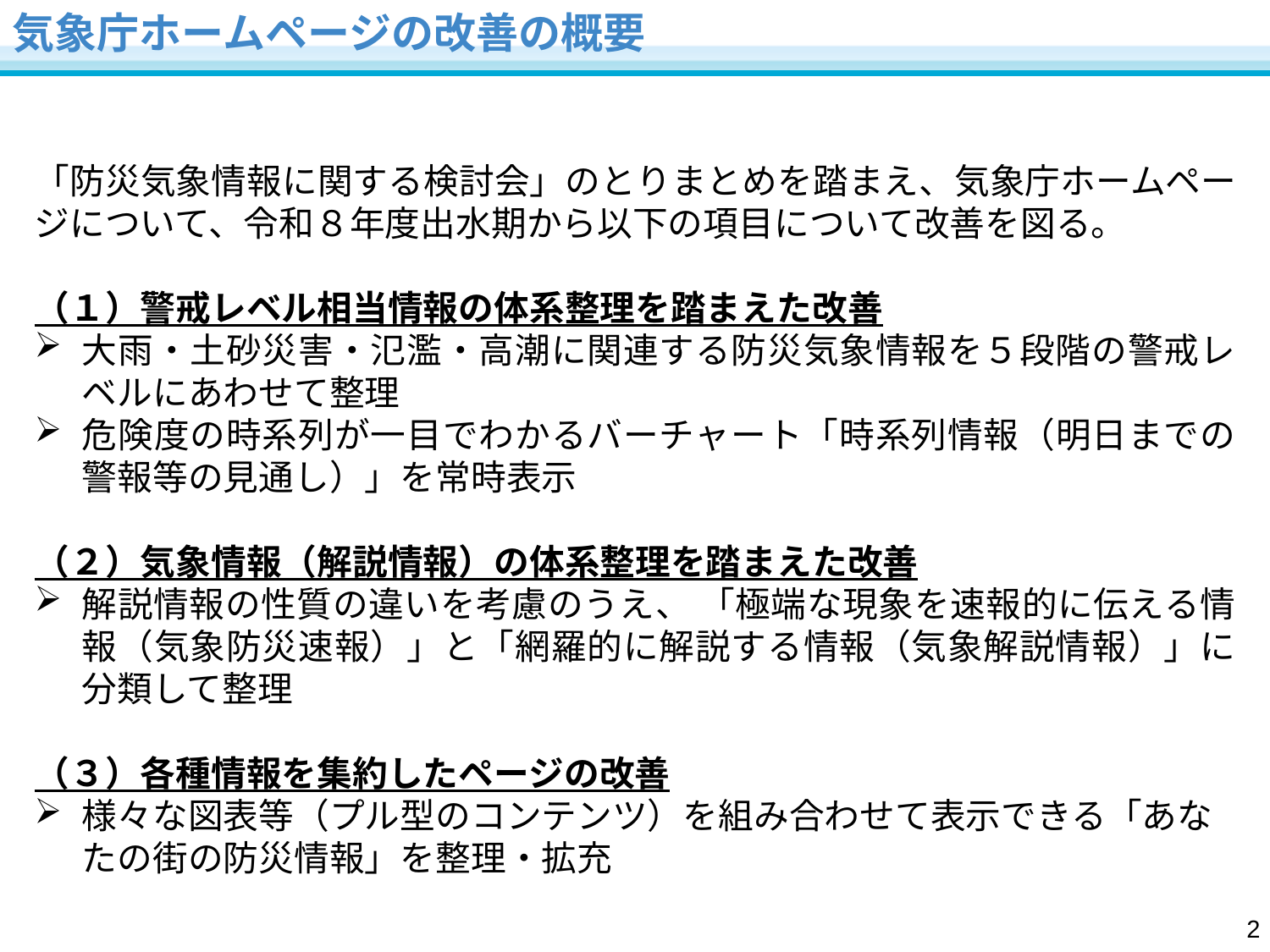

気象庁ホームページの改善の概要
「防災気象情報に関する検討会」のとりまとめを踏まえ、気象庁ホームページについて、令和８年度出水期から以下の項目について改善を図る。

（１）警戒レベル相当情報の体系整理を踏まえた改善
大雨・土砂災害・氾濫・高潮に関連する防災気象情報を５段階の警戒レベルにあわせて整理
危険度の時系列が一目でわかるバーチャート「時系列情報（明日までの警報等の見通し）」を常時表示

（２）気象情報（解説情報）の体系整理を踏まえた改善
解説情報の性質の違いを考慮のうえ、 「極端な現象を速報的に伝える情報（気象防災速報）」と「網羅的に解説する情報（気象解説情報）」に分類して整理

（３）各種情報を集約したページの改善
様々な図表等（プル型のコンテンツ）を組み合わせて表示できる「あなたの街の防災情報」を整理・拡充
2